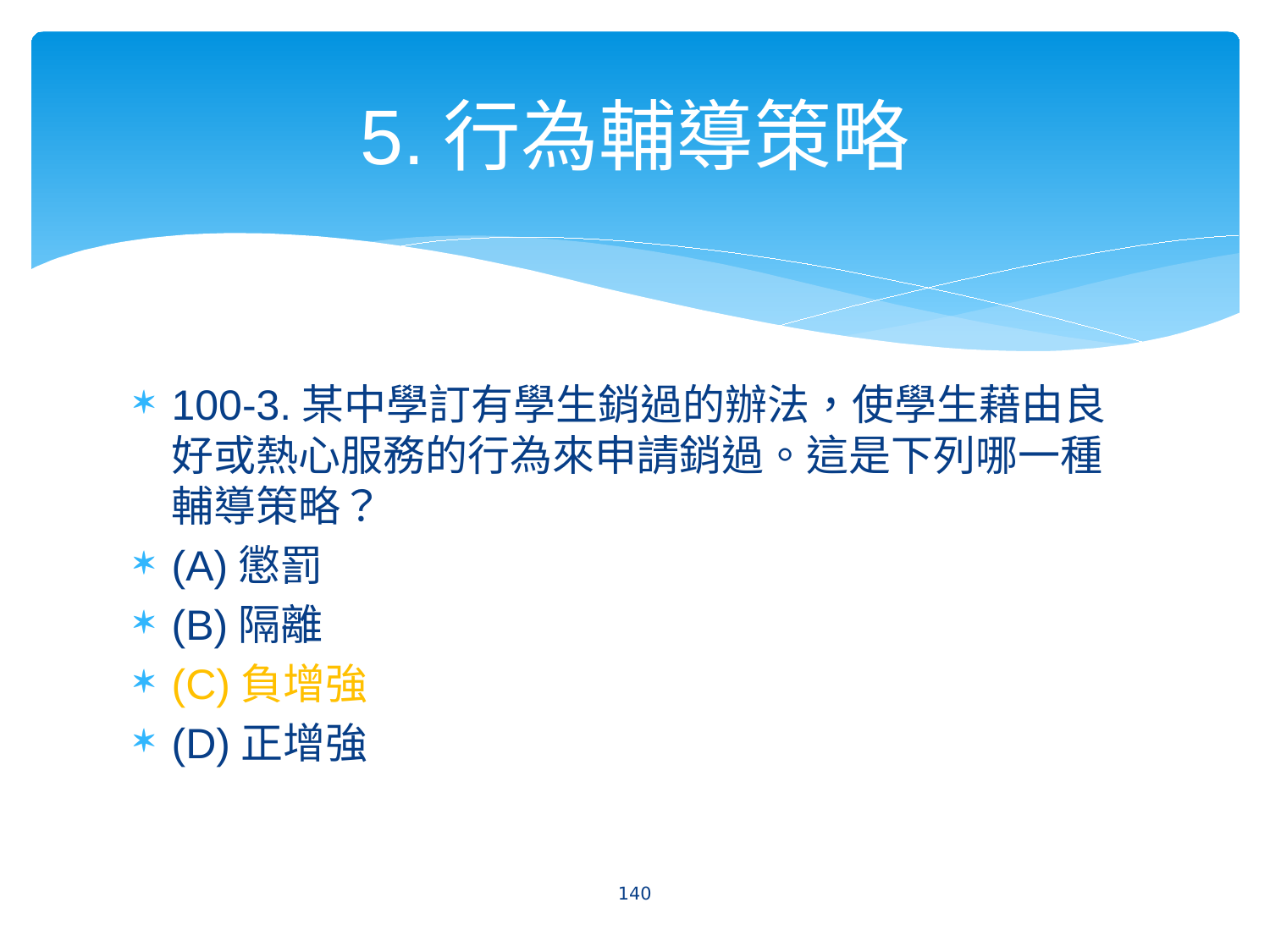

# 5.行為輔導策略
100-3.某中學訂有學生銷過的辦法，使學生藉由良好或熱心服務的行為來申請銷過。這是下列哪一種輔導策略？
(A)懲罰
(B)隔離
(C)負增強
(D)正增強

140